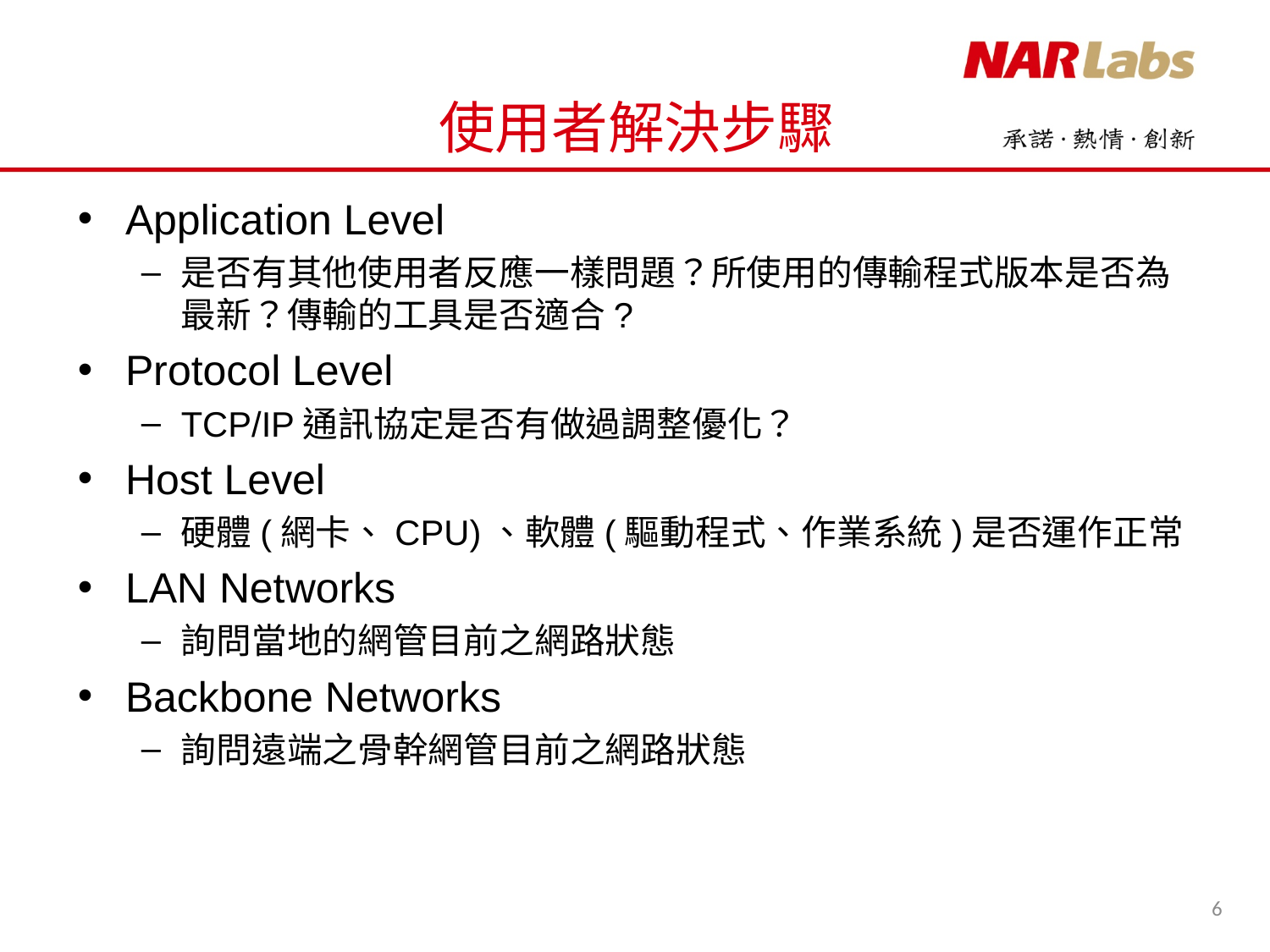

# 使用者解決步驟
Application Level
是否有其他使用者反應一樣問題？所使用的傳輸程式版本是否為最新？傳輸的工具是否適合?
Protocol Level
TCP/IP通訊協定是否有做過調整優化？
Host Level
硬體(網卡、CPU)、軟體(驅動程式、作業系統)是否運作正常
LAN Networks
詢問當地的網管目前之網路狀態
Backbone Networks
詢問遠端之骨幹網管目前之網路狀態

6